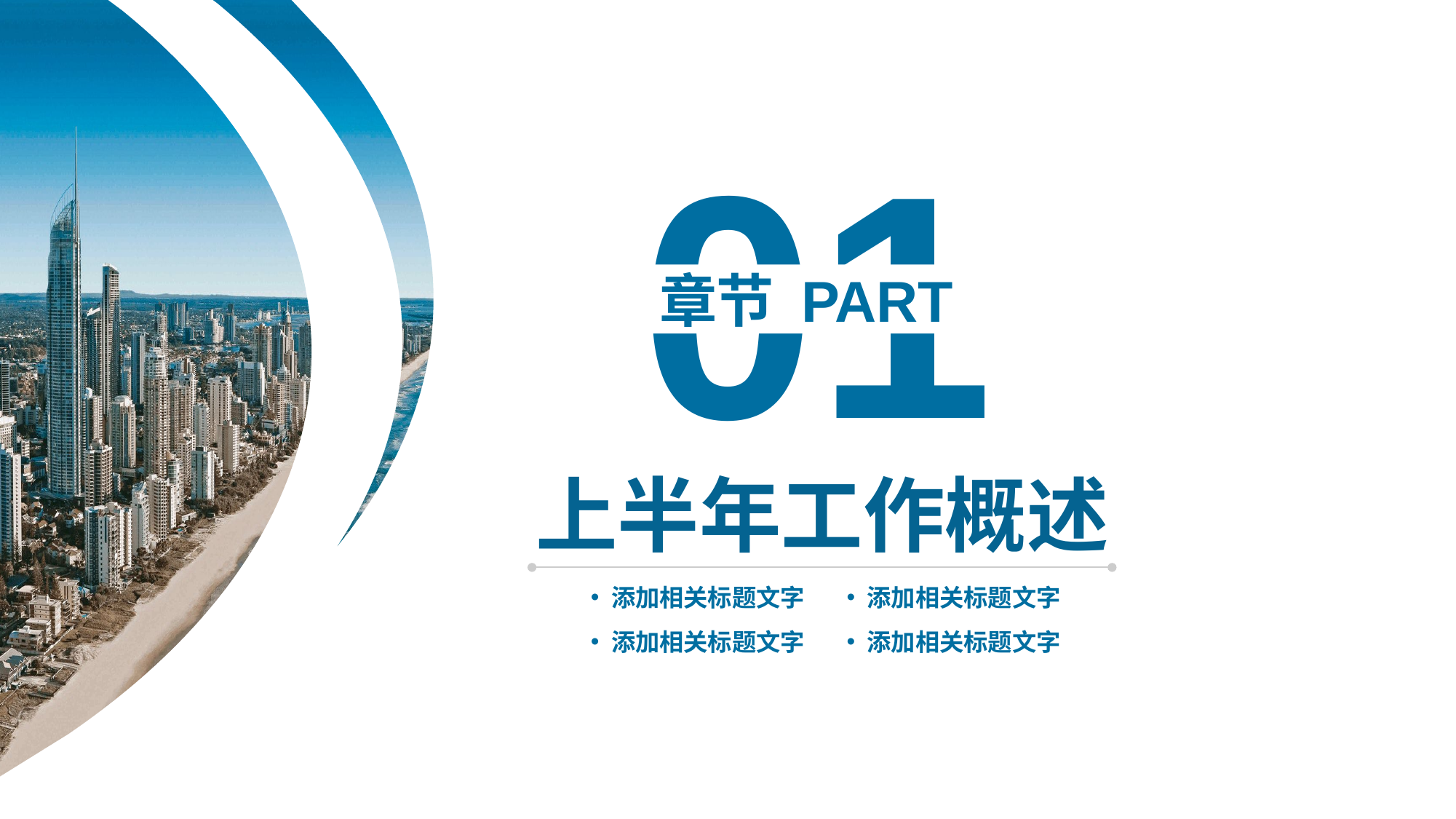

01
章节 PART
上半年工作概述
添加相关标题文字
添加相关标题文字
添加相关标题文字
添加相关标题文字